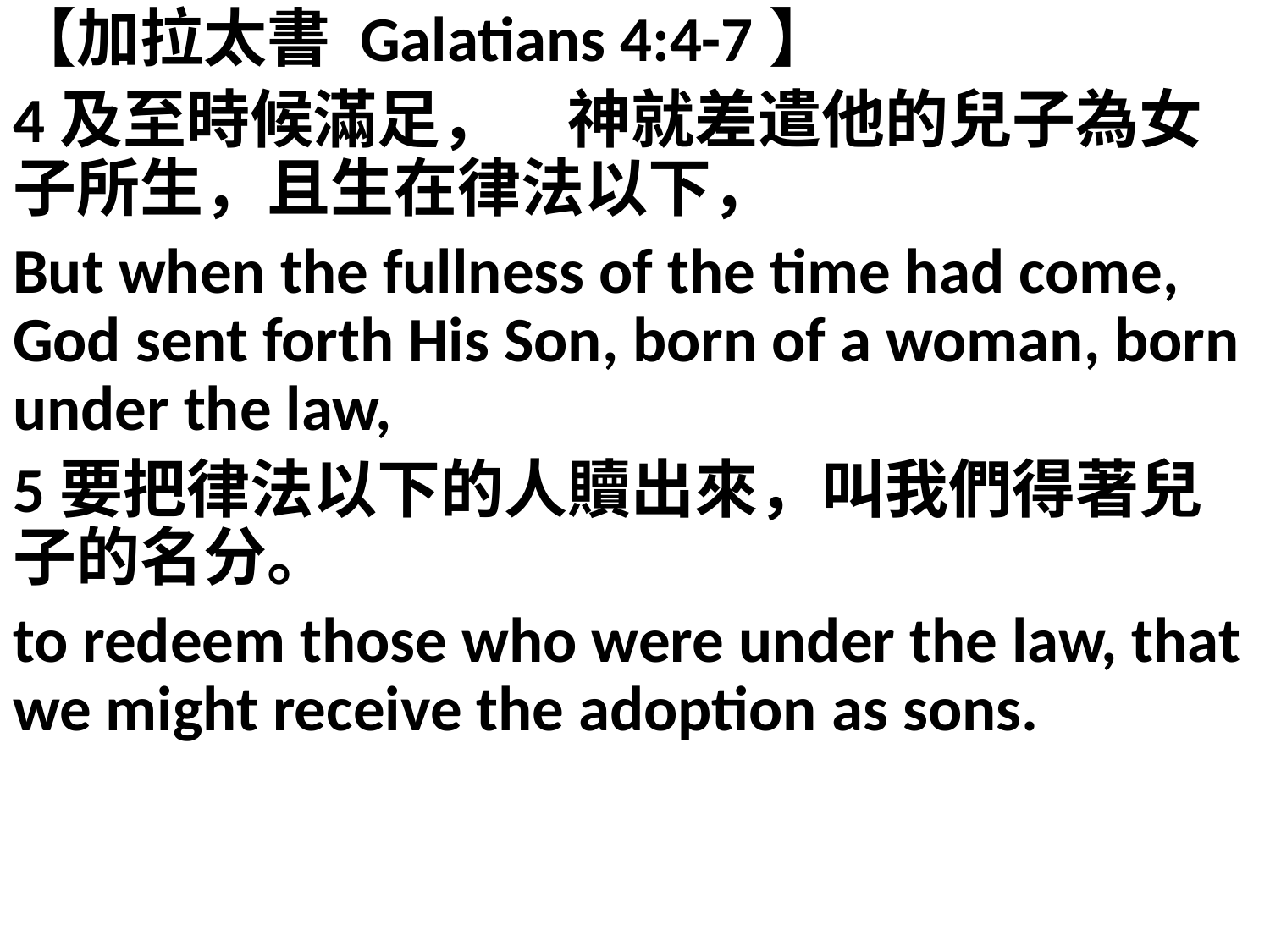

【加拉太書 Galatians 4:4-7】
4及至時候滿足，　神就差遣他的兒子為女子所生，且生在律法以下，
But when the fullness of the time had come, God sent forth His Son, born of a woman, born under the law,
5要把律法以下的人贖出來，叫我們得著兒子的名分。
to redeem those who were under the law, that we might receive the adoption as sons.